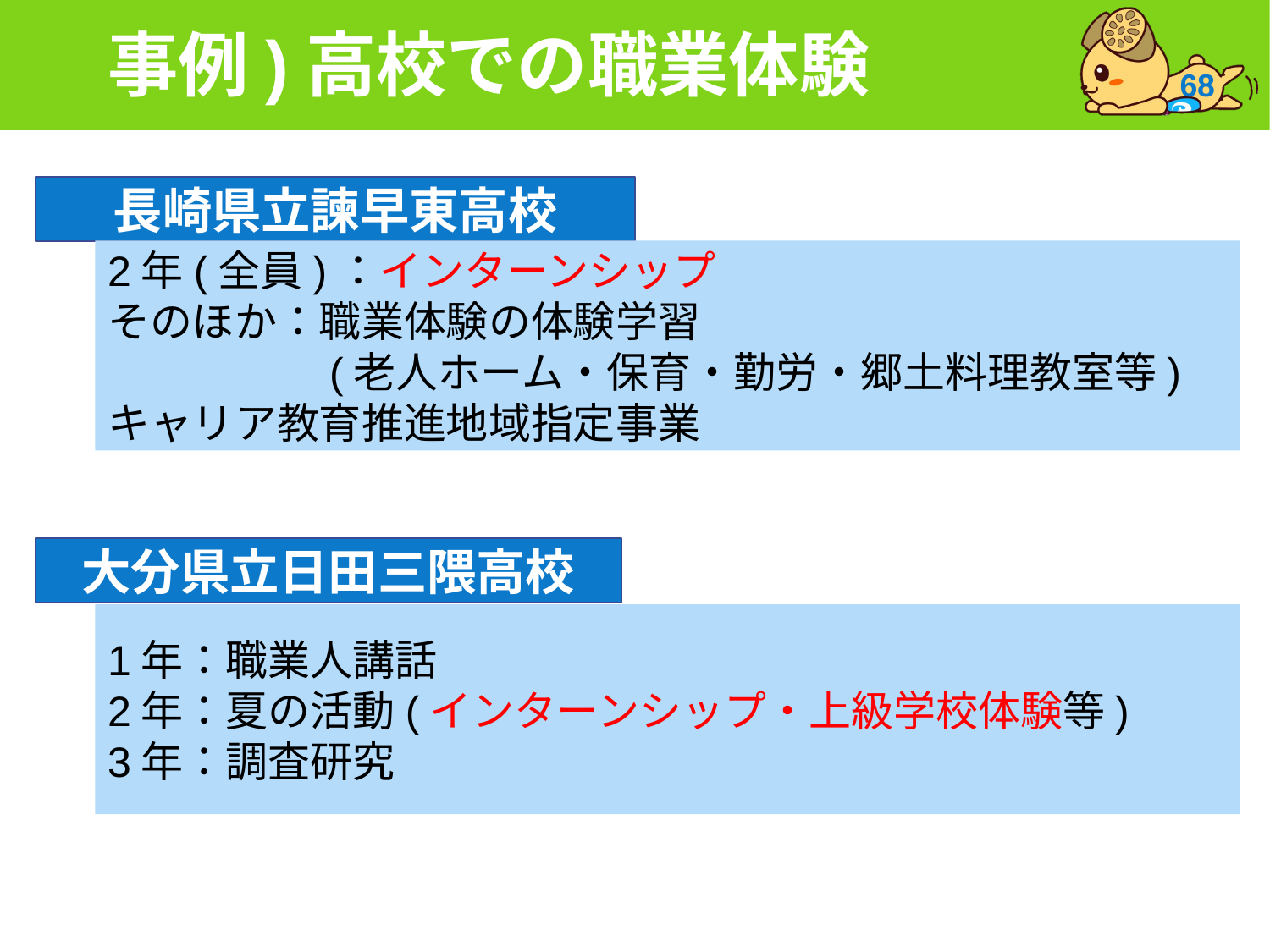

# 事例)高校での職業体験
68
長崎県立諫早東高校
2年(全員)：インターンシップ
そのほか：職業体験の体験学習
　　　　　(老人ホーム・保育・勤労・郷土料理教室等)
キャリア教育推進地域指定事業
大分県立日田三隈高校
1年：職業人講話
2年：夏の活動(インターンシップ・上級学校体験等)
3年：調査研究